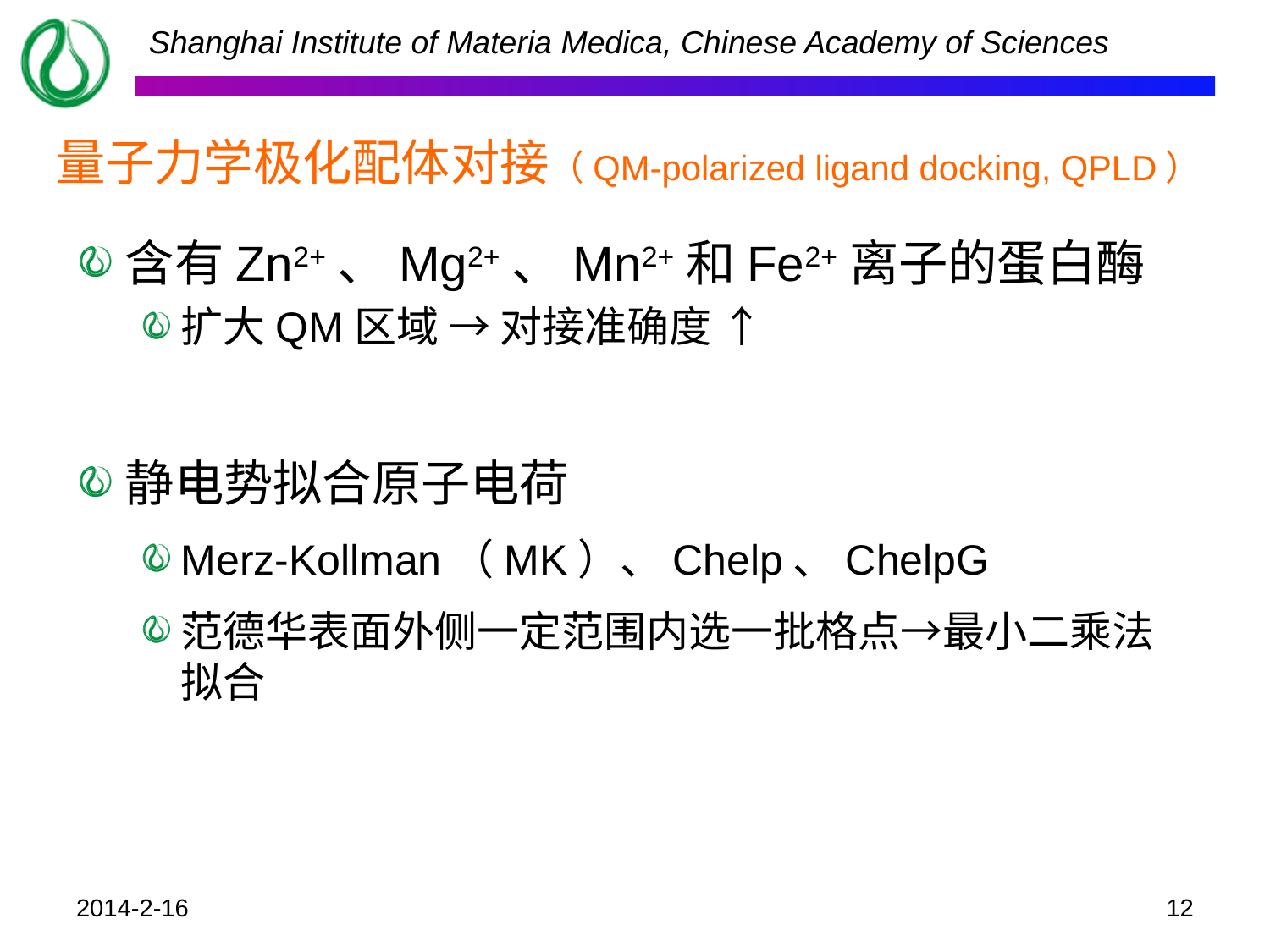

# 量子力学极化配体对接（QM-polarized ligand docking, QPLD）
含有Zn2+、Mg2+、Mn2+和Fe2+离子的蛋白酶
扩大QM区域 → 对接准确度 ↑

静电势拟合原子电荷
Merz-Kollman（MK）、Chelp、ChelpG
范德华表面外侧一定范围内选一批格点→最小二乘法拟合

2014-2-16
12